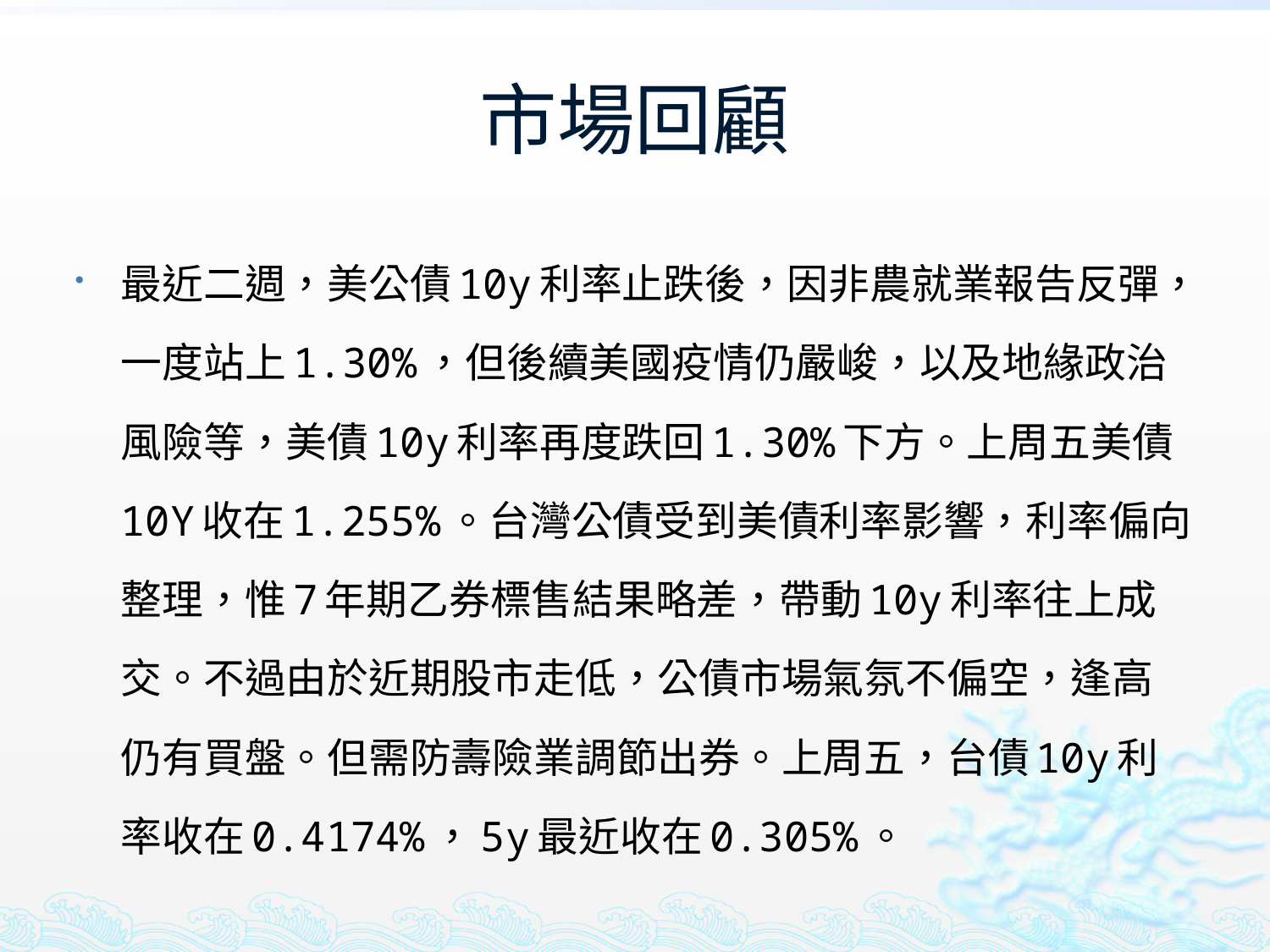

# 市場回顧
最近二週，美公債10y利率止跌後，因非農就業報告反彈，一度站上1.30%，但後續美國疫情仍嚴峻，以及地緣政治風險等，美債10y利率再度跌回1.30%下方。上周五美債10Y收在1.255%。台灣公債受到美債利率影響，利率偏向整理，惟7年期乙券標售結果略差，帶動10y利率往上成交。不過由於近期股市走低，公債市場氣氛不偏空，逢高仍有買盤。但需防壽險業調節出券。上周五，台債10y利率收在0.4174%，5y最近收在0.305%。